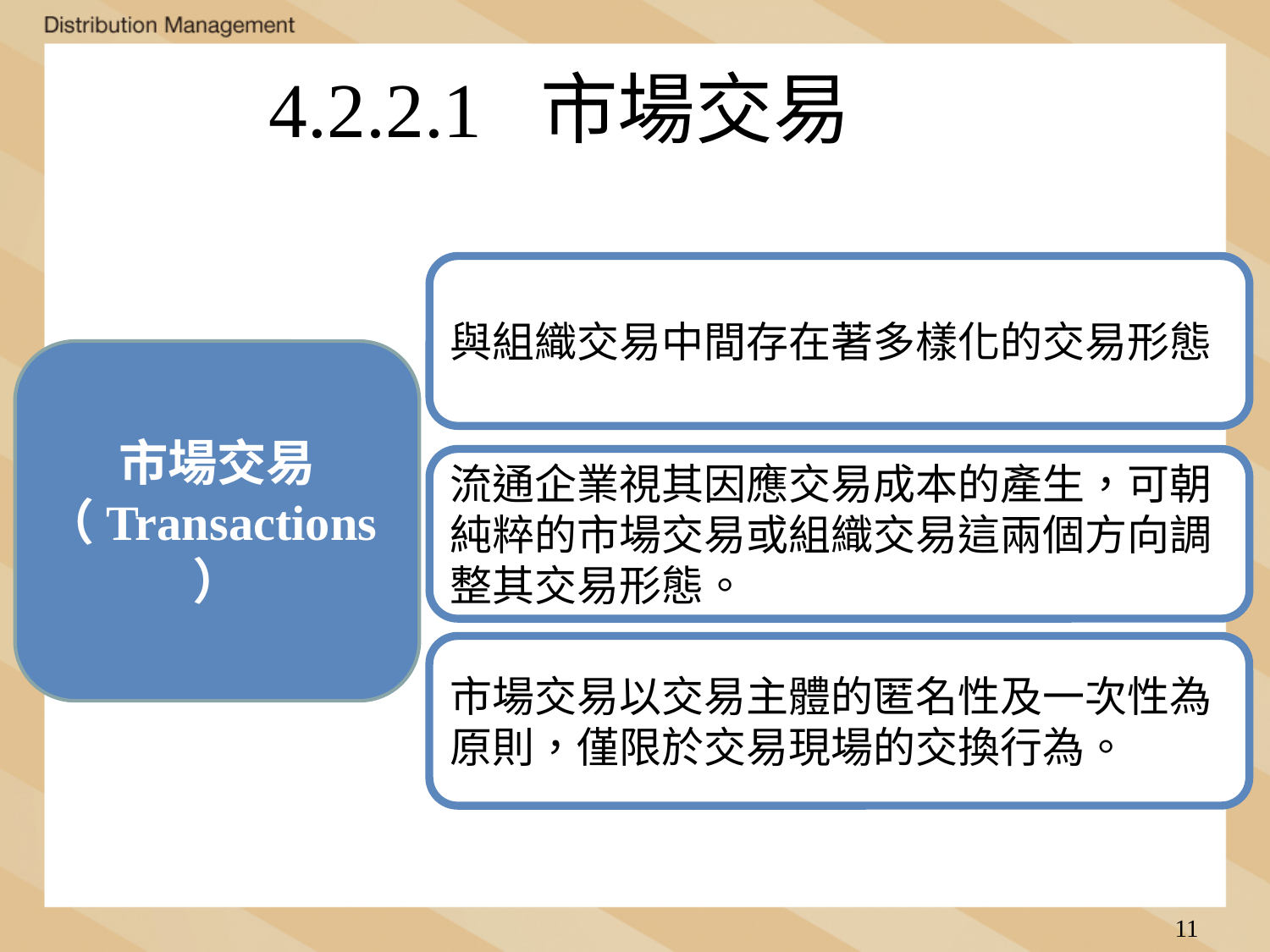

4.2.2.1  市場交易

與組織交易中間存在著多樣化的交易形態
市場交易
（Transactions）
流通企業視其因應交易成本的產生，可朝純粹的市場交易或組織交易這兩個方向調整其交易形態。
市場交易以交易主體的匿名性及一次性為原則，僅限於交易現場的交換行為。
11